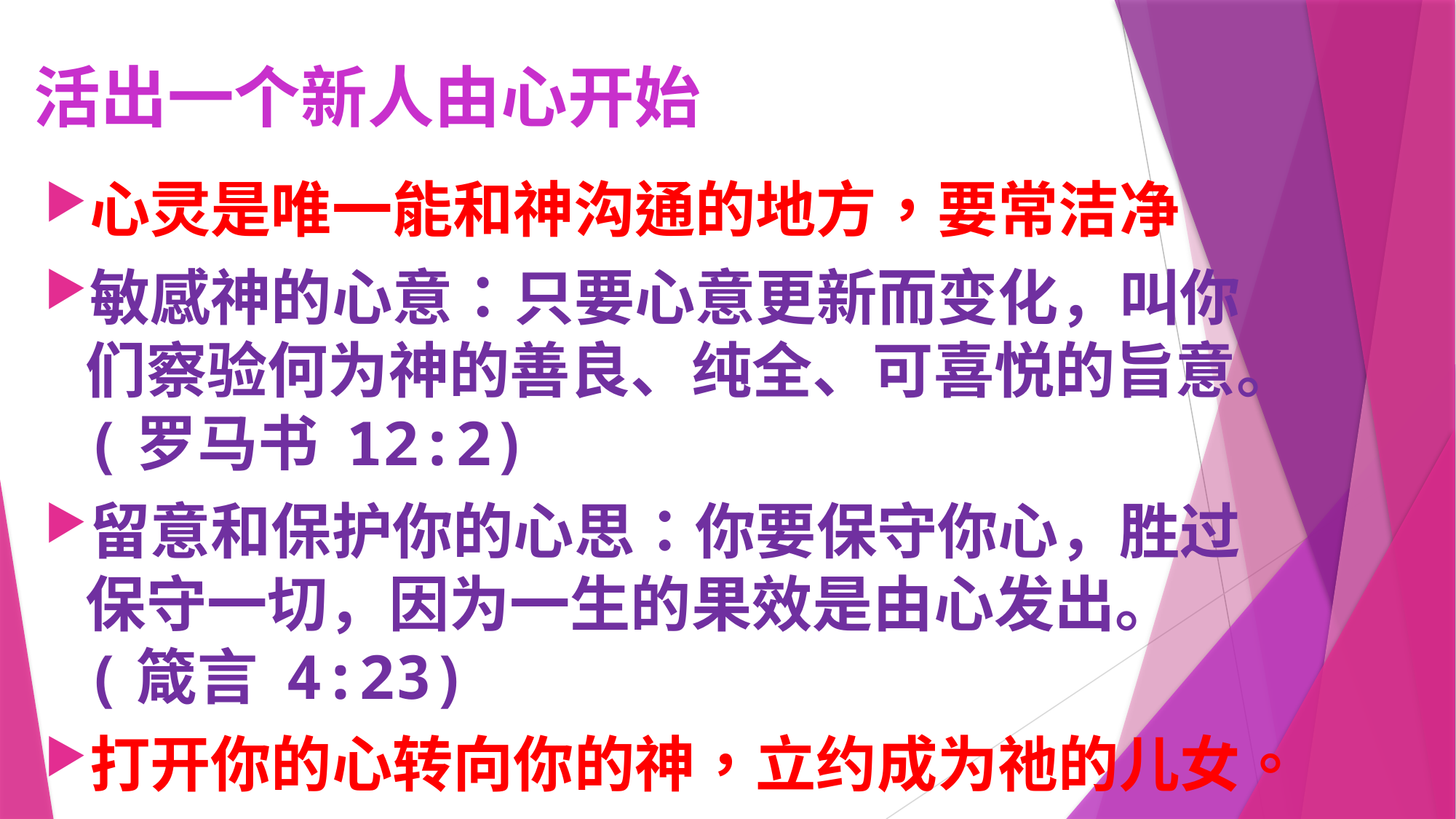

# 活出一个新人由心开始
心灵是唯一能和神沟通的地方，要常洁净
敏感神的心意：只要心意更新而变化，叫你们察验何为神的善良、纯全、可喜悦的旨意。(罗马书 12:2)
留意和保护你的心思：你要保守你心，胜过保守一切，因为一生的果效是由心发出。 (箴言 4:23)
打开你的心转向你的神，立约成为祂的儿女。